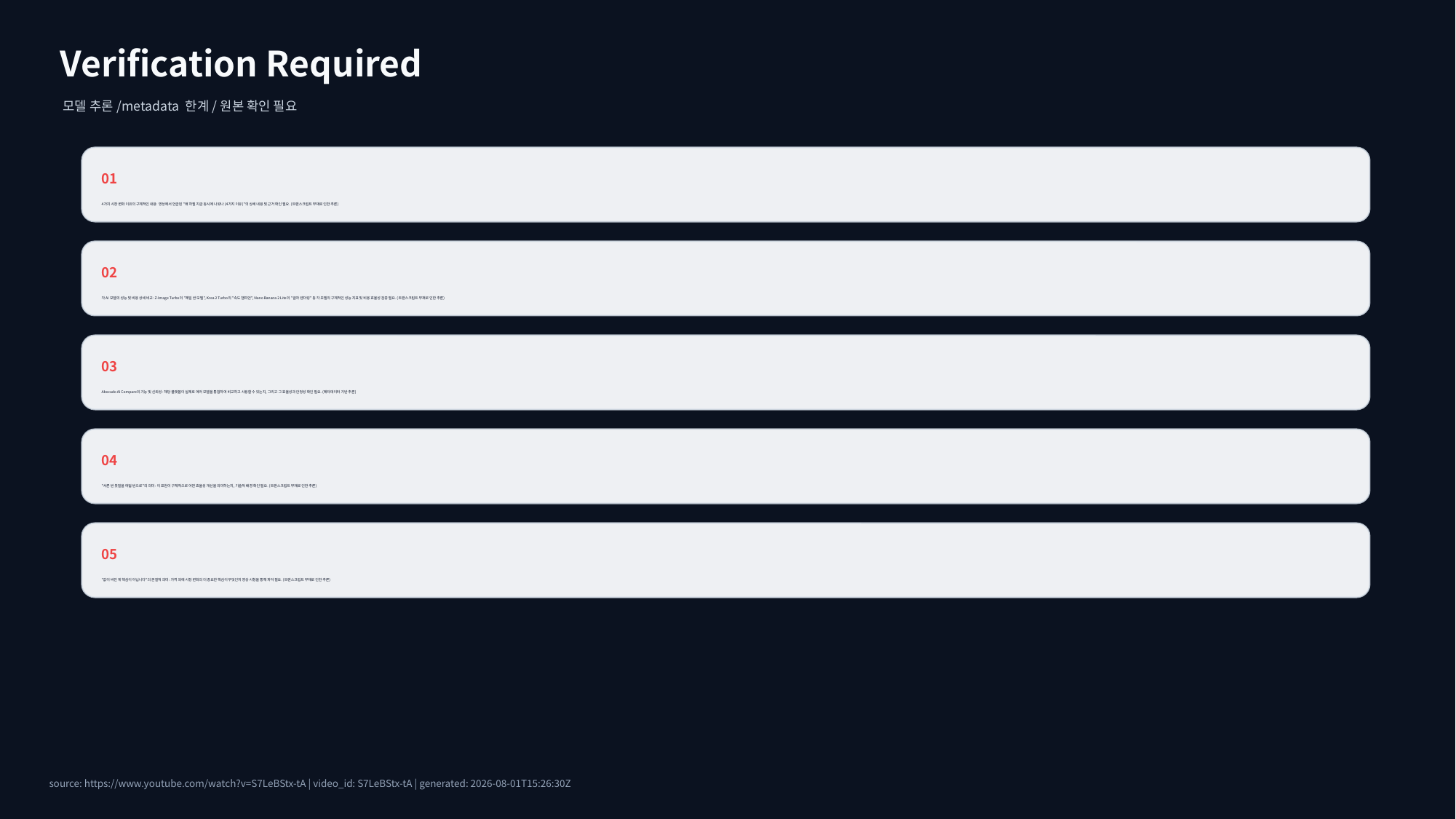

Verification Required
모델 추론/metadata 한계/원본 확인 필요

01
4가지 시장 변화 이유의 구체적인 내용: 영상에서 언급된 "왜 하필 지금 동시에 나왔나 (4가지 이유)"의 상세 내용 및 근거 확인 필요. (트랜스크립트 부재로 인한 추론)

02
각 AI 모델의 성능 및 비용 상세 비교: Z-Image Turbo의 "제일 싼 모델", Krea 2 Turbo의 "속도 챔피언", Nano Banana 2 Lite의 "글자 렌더링" 등 각 모델의 구체적인 성능 지표 및 비용 효율성 검증 필요. (트랜스크립트 부재로 인한 추론)

03
Abocado AI Compare의 기능 및 신뢰성: 해당 플랫폼이 실제로 여러 모델을 통합하여 비교하고 사용할 수 있는지, 그리고 그 효율성과 안정성 확인 필요. (메타데이터 기반 추론)

04
"서른 번 붓질을 여덟 번으로"의 의미: 이 표현이 구체적으로 어떤 효율성 개선을 의미하는지, 기술적 배경 확인 필요. (트랜스크립트 부재로 인한 추론)

05
"값이 싸진 게 핵심이 아닙니다"의 본질적 의미: 가격 외에 시장 변화의 더 중요한 핵심이 무엇인지 영상 시청을 통해 파악 필요. (트랜스크립트 부재로 인한 추론)
source: https://www.youtube.com/watch?v=S7LeBStx-tA | video_id: S7LeBStx-tA | generated: 2026-08-01T15:26:30Z